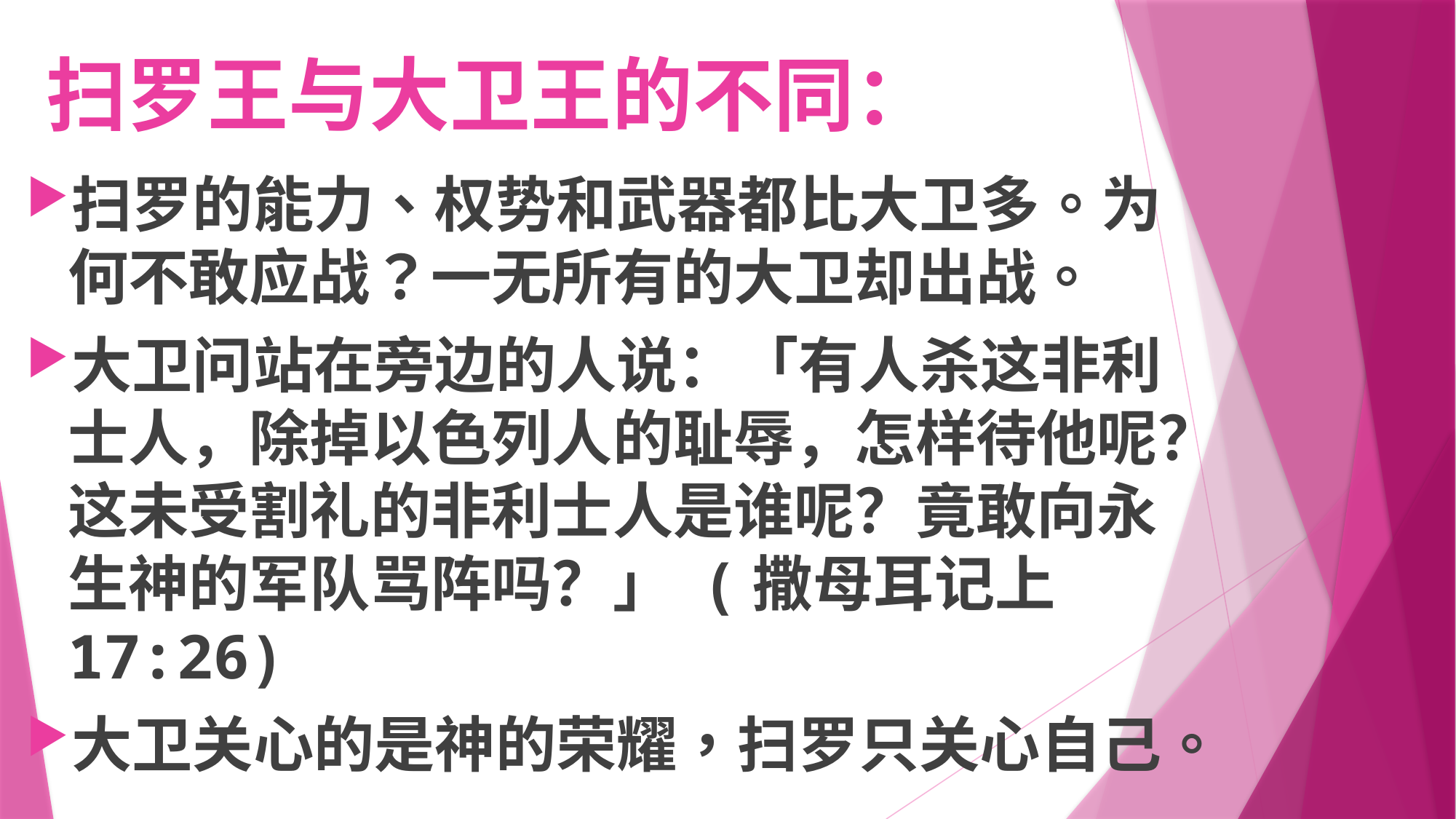

# 扫罗王与大卫王的不同：
扫罗的能力、权势和武器都比大卫多。为何不敢应战？一无所有的大卫却出战。
大卫问站在旁边的人说：「有人杀这非利士人，除掉以色列人的耻辱，怎样待他呢？这未受割礼的非利士人是谁呢？竟敢向永生神的军队骂阵吗？」 (撒母耳记上 17:26)
大卫关心的是神的荣耀，扫罗只关心自己。